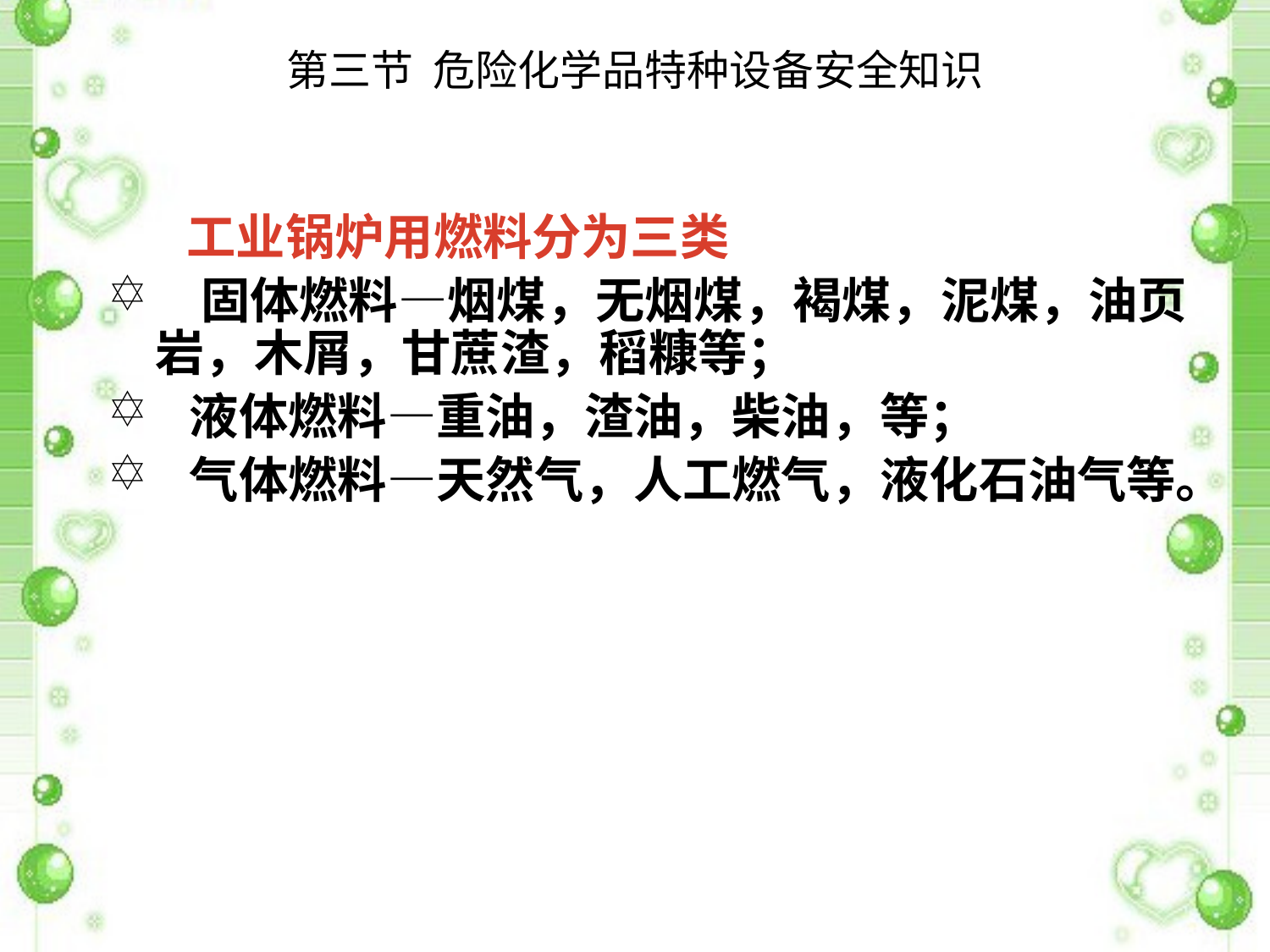

# 第三节  危险化学品特种设备安全知识
      工业锅炉用燃料分为三类
   固体燃料—烟煤，无烟煤，褐煤，泥煤，油页岩，木屑，甘蔗渣，稻糠等；
  液体燃料—重油，渣油，柴油，等；
  气体燃料—天然气，人工燃气，液化石油气等。